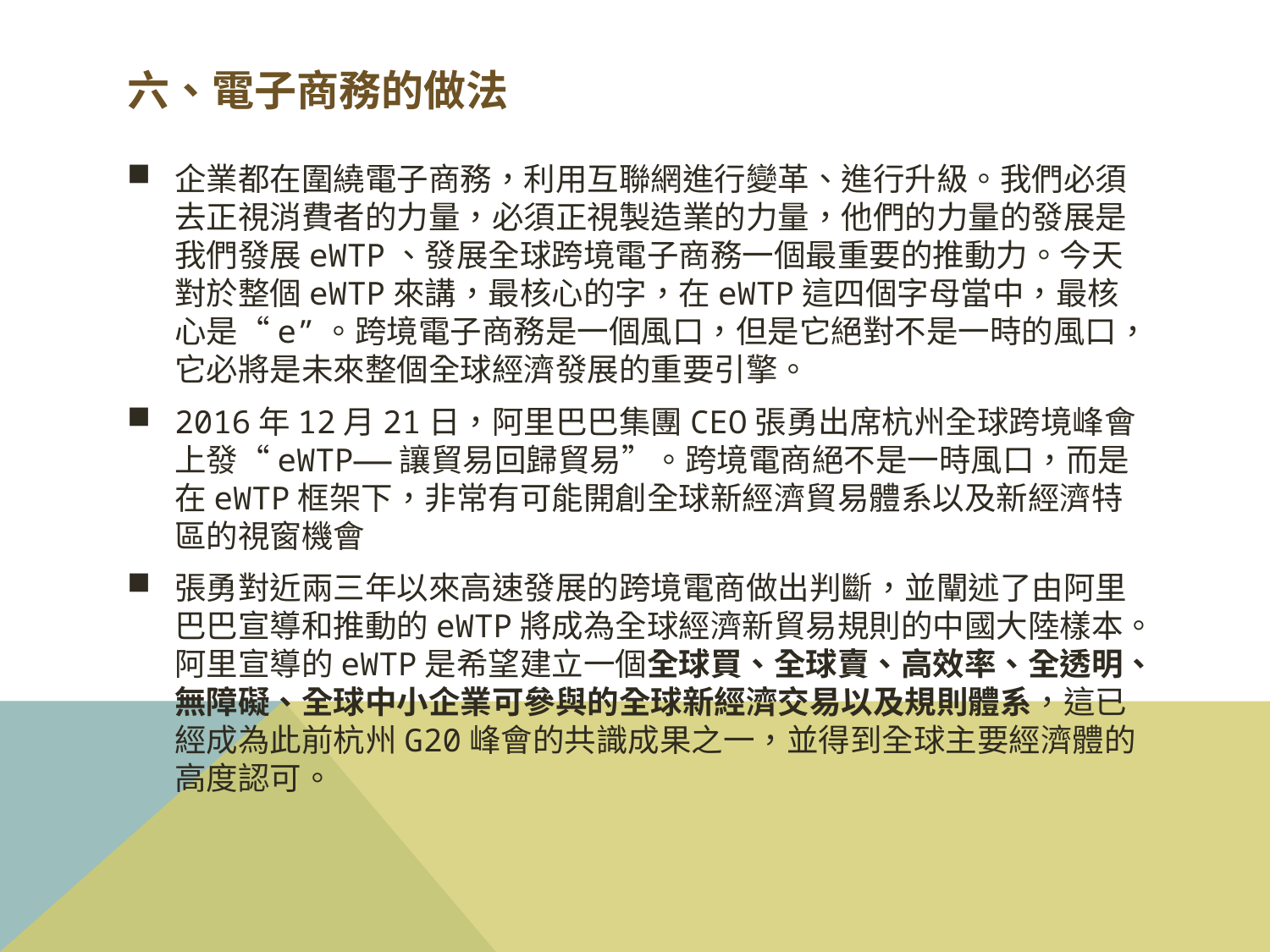

# 六、電子商務的做法
企業都在圍繞電子商務，利用互聯網進行變革、進行升級。我們必須去正視消費者的力量，必須正視製造業的力量，他們的力量的發展是我們發展eWTP、發展全球跨境電子商務一個最重要的推動力。今天對於整個eWTP來講，最核心的字，在eWTP這四個字母當中，最核心是“e”。跨境電子商務是一個風口，但是它絕對不是一時的風口，它必將是未來整個全球經濟發展的重要引擎。
2016年12月21日，阿里巴巴集團CEO張勇出席杭州全球跨境峰會上發“eWTP——讓貿易回歸貿易”。跨境電商絕不是一時風口，而是在eWTP框架下，非常有可能開創全球新經濟貿易體系以及新經濟特區的視窗機會
張勇對近兩三年以來高速發展的跨境電商做出判斷，並闡述了由阿里巴巴宣導和推動的eWTP將成為全球經濟新貿易規則的中國大陸樣本。阿里宣導的eWTP是希望建立一個全球買、全球賣、高效率、全透明、無障礙、全球中小企業可參與的全球新經濟交易以及規則體系，這已經成為此前杭州G20峰會的共識成果之一，並得到全球主要經濟體的高度認可。